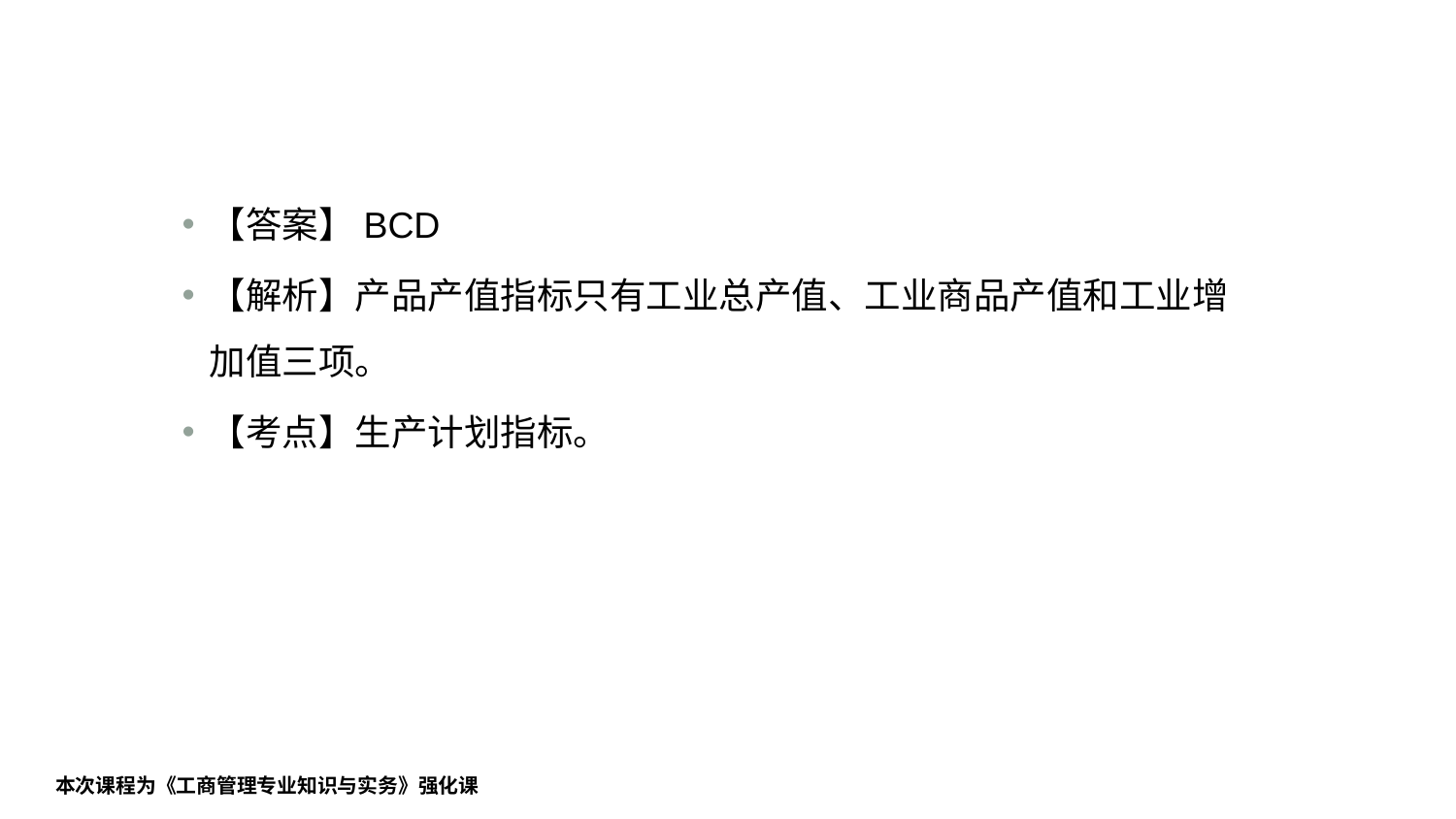

#
【答案】BCD
【解析】产品产值指标只有工业总产值、工业商品产值和工业增加值三项。
【考点】生产计划指标。